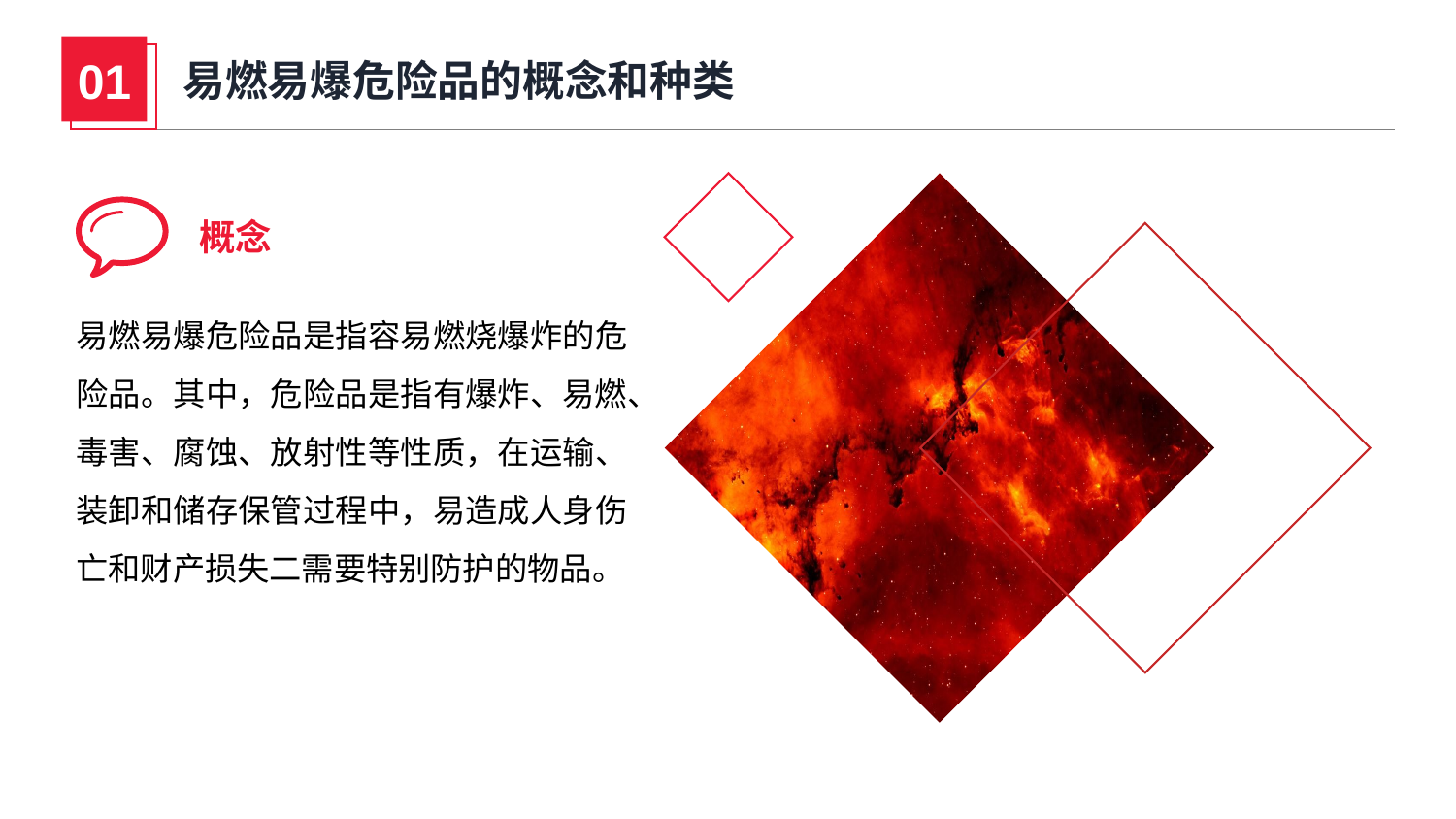

01
易燃易爆危险品的概念和种类

概念
易燃易爆危险品是指容易燃烧爆炸的危险品。其中，危险品是指有爆炸、易燃、毒害、腐蚀、放射性等性质，在运输、装卸和储存保管过程中，易造成人身伤亡和财产损失二需要特别防护的物品。